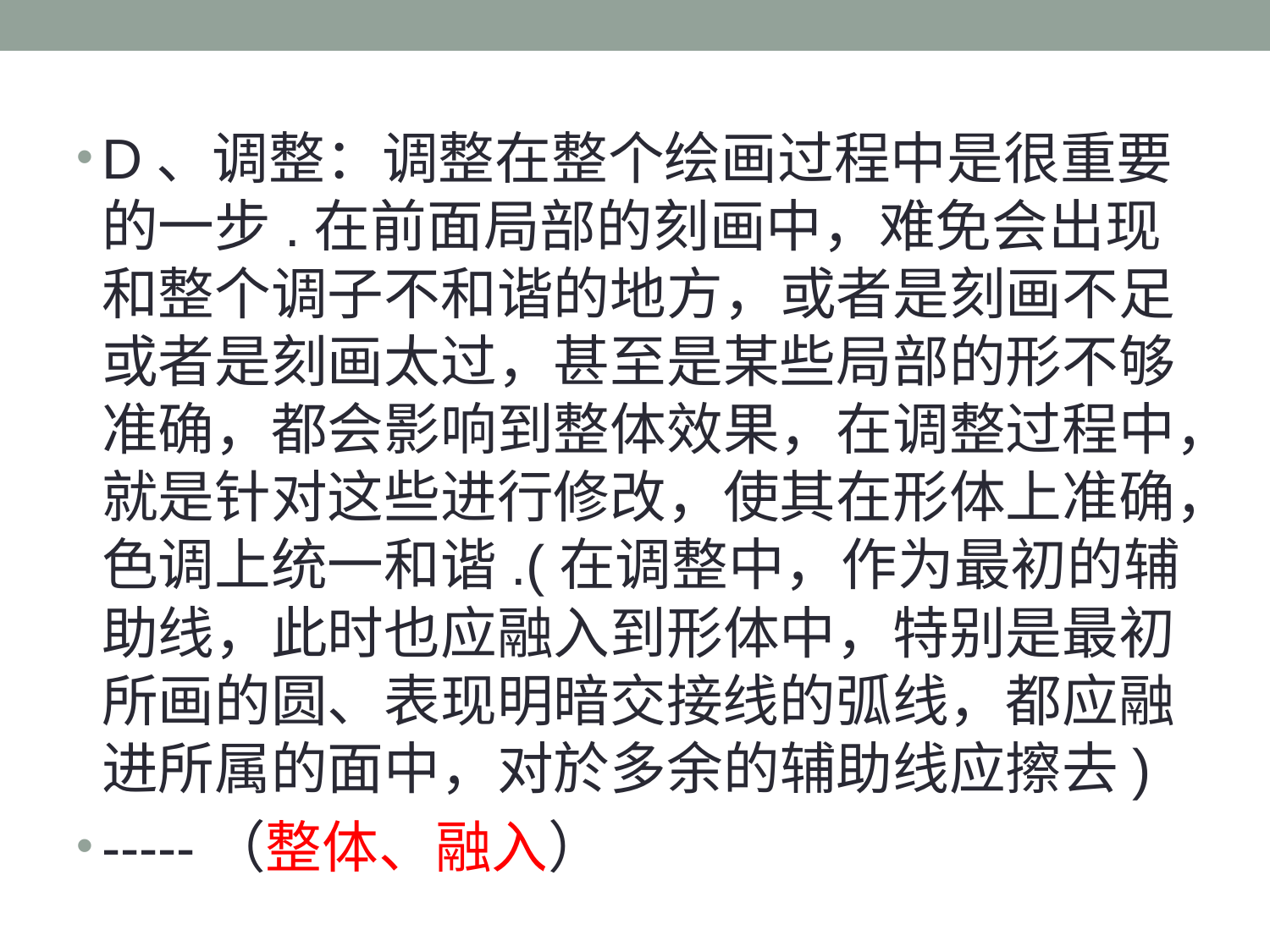

#
D、调整：调整在整个绘画过程中是很重要的一步.在前面局部的刻画中，难免会出现和整个调子不和谐的地方，或者是刻画不足或者是刻画太过，甚至是某些局部的形不够准确，都会影响到整体效果，在调整过程中，就是针对这些进行修改，使其在形体上准确，色调上统一和谐.(在调整中，作为最初的辅助线，此时也应融入到形体中，特别是最初所画的圆、表现明暗交接线的弧线，都应融进所属的面中，对於多余的辅助线应擦去)
-----（整体、融入）